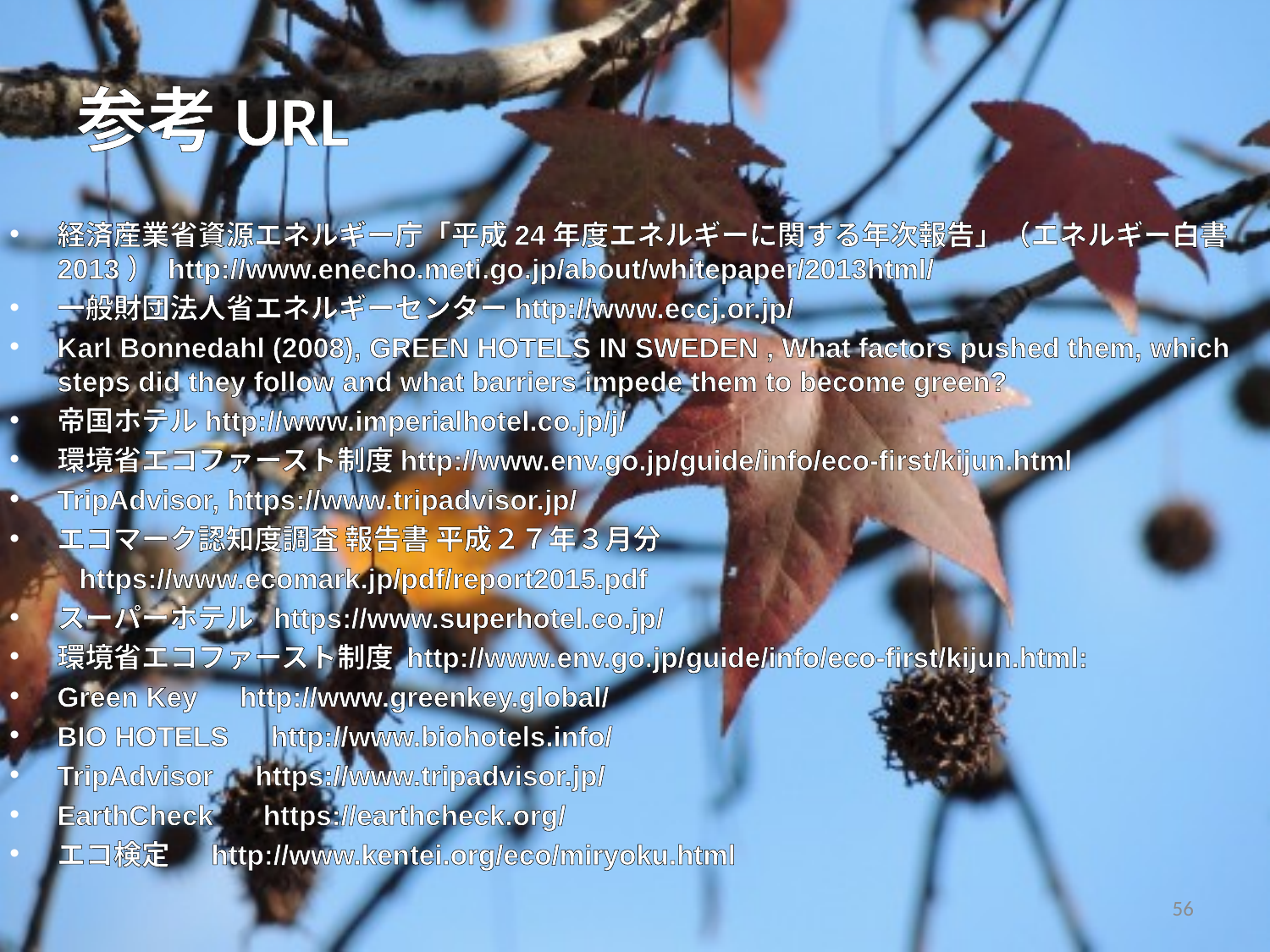

# 参考URL
経済産業省資源エネルギー庁「平成24年度エネルギーに関する年次報告」（エネルギー白書2013） http://www.enecho.meti.go.jp/about/whitepaper/2013html/
一般財団法人省エネルギーセンターhttp://www.eccj.or.jp/
Karl Bonnedahl (2008), GREEN HOTELS IN SWEDEN , What factors pushed them, which steps did they follow and what barriers impede them to become green?
帝国ホテルhttp://www.imperialhotel.co.jp/j/
環境省エコファースト制度http://www.env.go.jp/guide/info/eco-first/kijun.html
TripAdvisor, https://www.tripadvisor.jp/
エコマーク認知度調査 報告書 平成２７年３月分
　　 https://www.ecomark.jp/pdf/report2015.pdf
スーパーホテル  https://www.superhotel.co.jp/
環境省エコファースト制度 http://www.env.go.jp/guide/info/eco-first/kijun.html:
Green Key　http://www.greenkey.global/
BIO HOTELS　http://www.biohotels.info/
TripAdvisor　https://www.tripadvisor.jp/
EarthCheck 　https://earthcheck.org/
エコ検定 　http://www.kentei.org/eco/miryoku.html
56